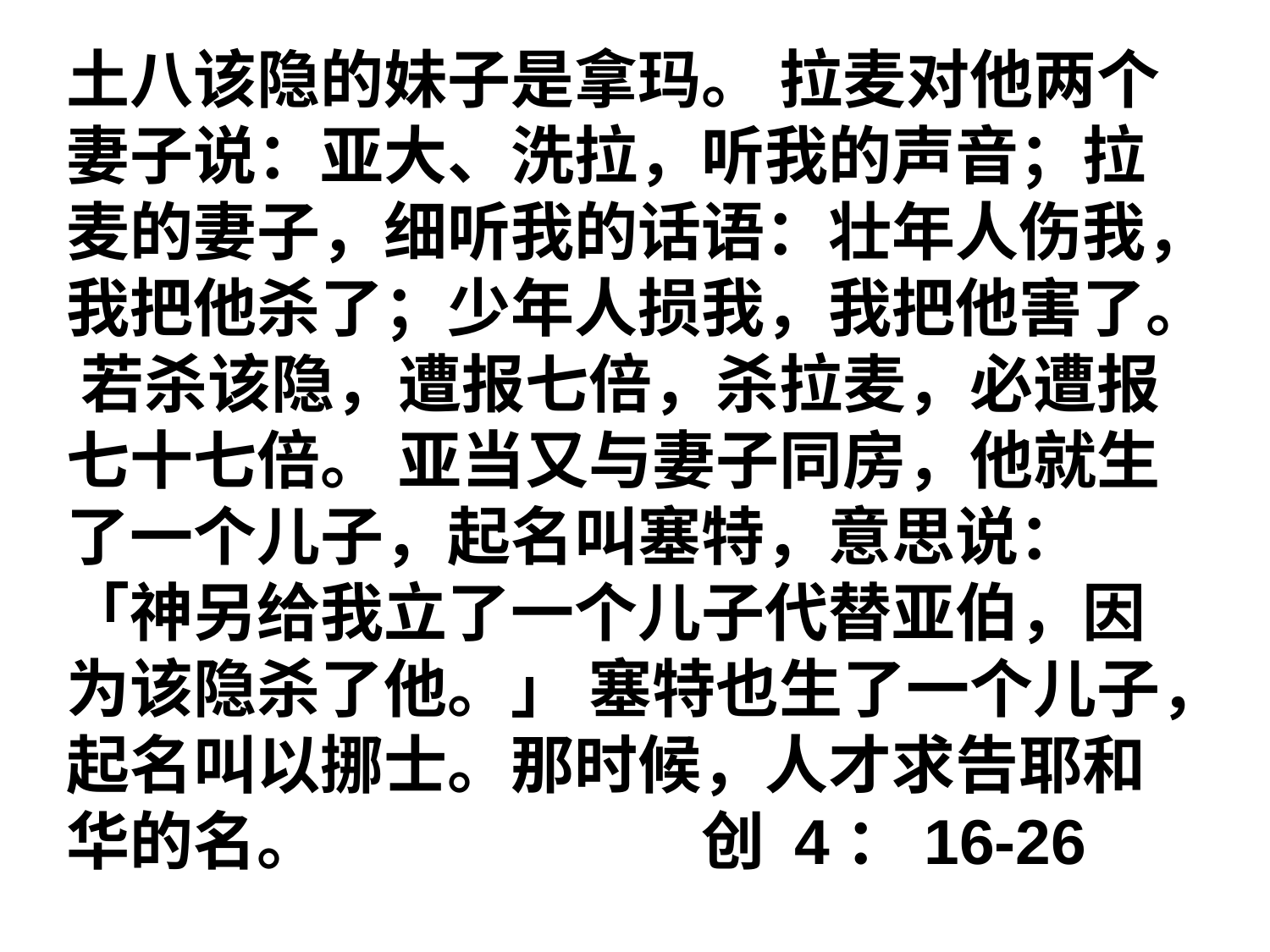

土八该隐的妹子是拿玛。 拉麦对他两个妻子说：亚大、洗拉，听我的声音；拉麦的妻子，细听我的话语：壮年人伤我，我把他杀了；少年人损我，我把他害了。 若杀该隐，遭报七倍，杀拉麦，必遭报七十七倍。 亚当又与妻子同房，他就生了一个儿子，起名叫塞特，意思说：「神另给我立了一个儿子代替亚伯，因为该隐杀了他。」 塞特也生了一个儿子，起名叫以挪士。那时候，人才求告耶和华的名。			创 4：16-26